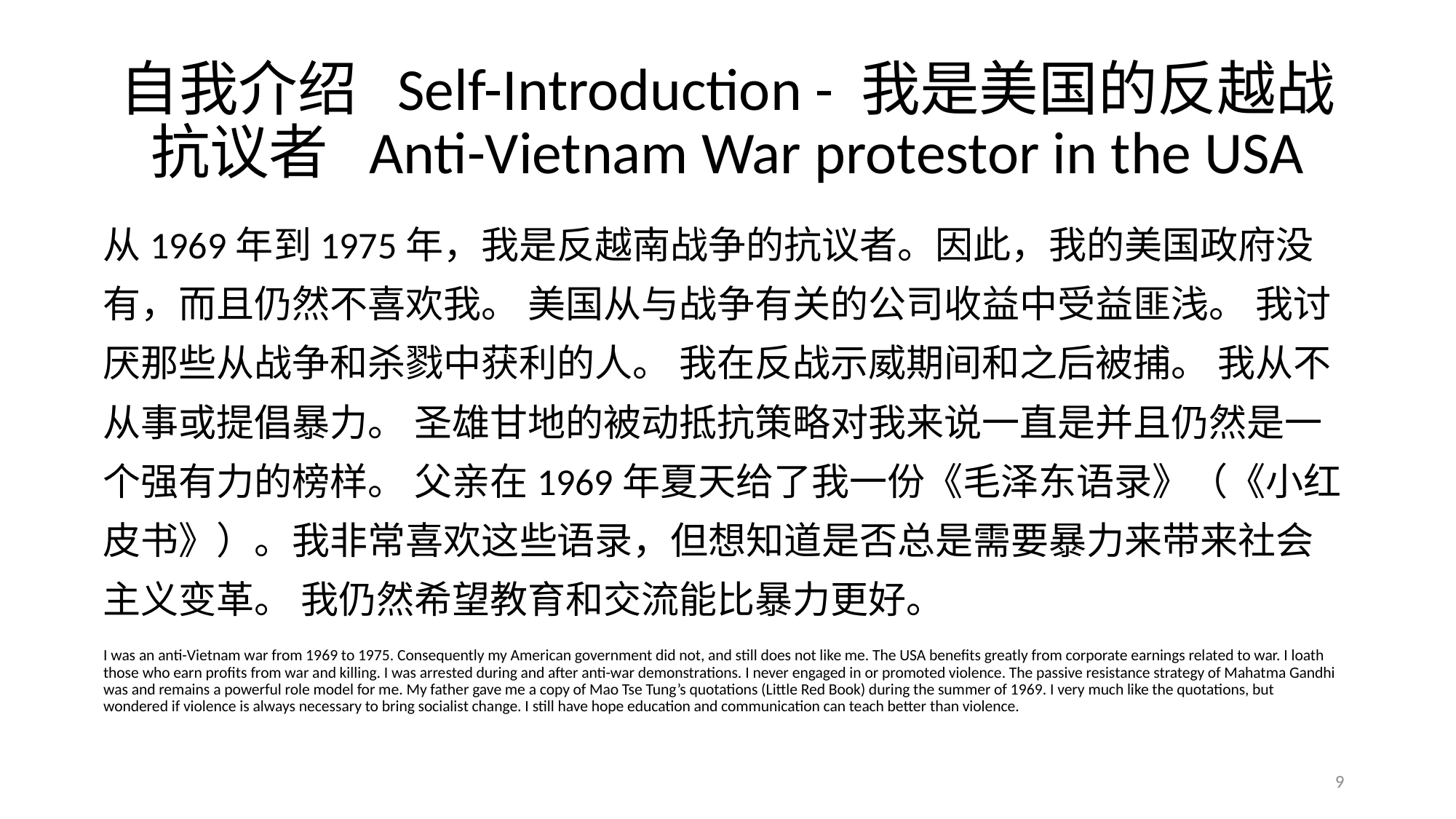

# 自我介绍  Self-Introduction - 我是美国的反越战抗议者  Anti-Vietnam War protestor in the USA
从1969年到1975年，我是反越南战争的抗议者。因此，我的美国政府没有，而且仍然不喜欢我。 美国从与战争有关的公司收益中受益匪浅。 我讨厌那些从战争和杀戮中获利的人。 我在反战示威期间和之后被捕。 我从不从事或提倡暴力。 圣雄甘地的被动抵抗策略对我来说一直是并且仍然是一个强有力的榜样。 父亲在1969年夏天给了我一份《毛泽东语录》（《小红皮书》）。我非常喜欢这些语录，但想知道是否总是需要暴力来带来社会主义变革。 我仍然希望教育和交流能比暴力更好。
I was an anti-Vietnam war from 1969 to 1975. Consequently my American government did not, and still does not like me. The USA benefits greatly from corporate earnings related to war. I loath those who earn profits from war and killing. I was arrested during and after anti-war demonstrations. I never engaged in or promoted violence. The passive resistance strategy of Mahatma Gandhi was and remains a powerful role model for me. My father gave me a copy of Mao Tse Tung’s quotations (Little Red Book) during the summer of 1969. I very much like the quotations, but wondered if violence is always necessary to bring socialist change. I still have hope education and communication can teach better than violence.
9